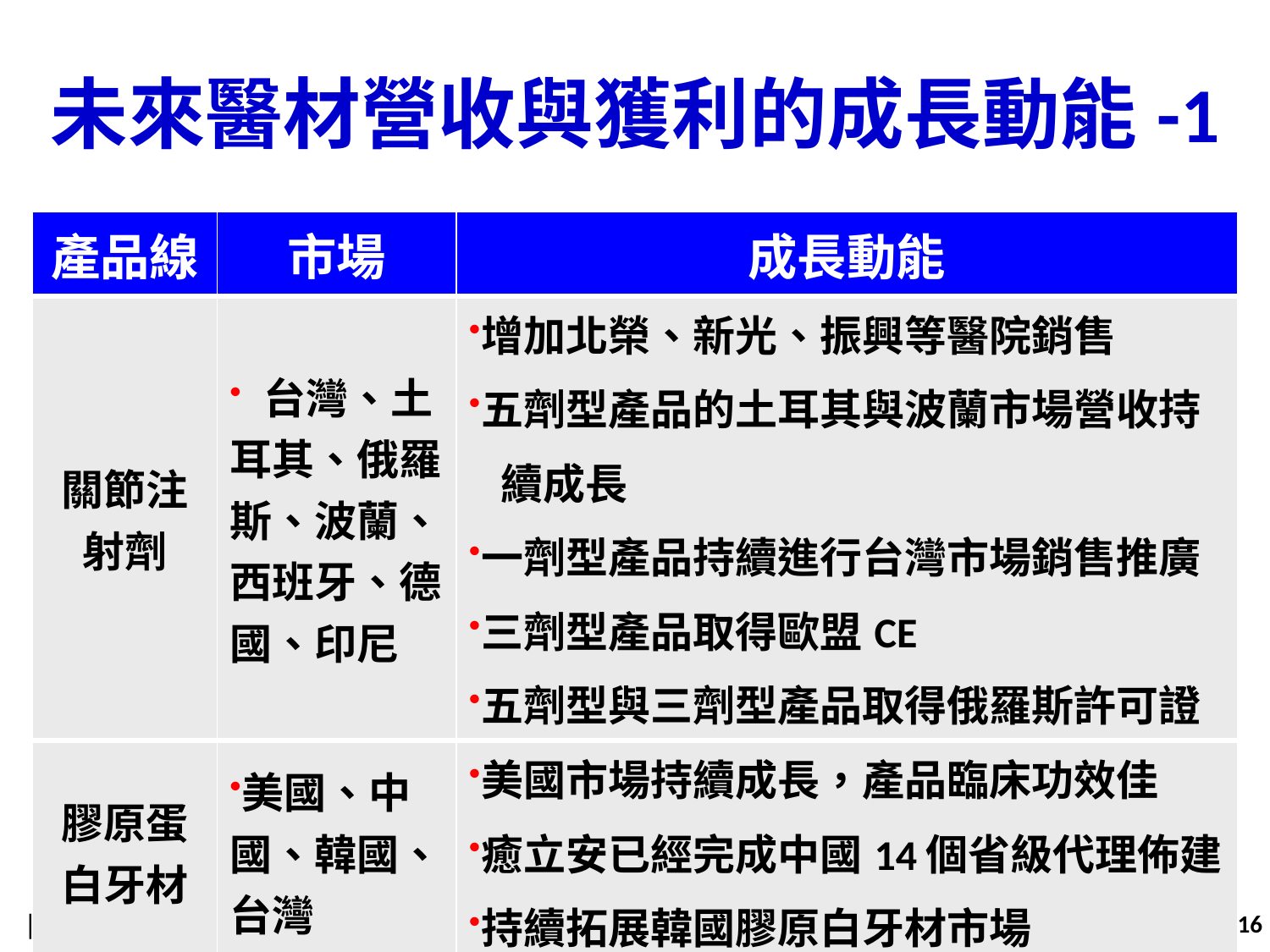

未來醫材營收與獲利的成長動能-1
| 產品線 | 市場 | 成長動能 |
| --- | --- | --- |
| 關節注射劑 | 台灣、土耳其、俄羅斯、波蘭、西班牙、德國、印尼 | 增加北榮、新光、振興等醫院銷售 五劑型產品的土耳其與波蘭市場營收持 續成長 一劑型產品持續進行台灣市場銷售推廣 三劑型產品取得歐盟CE 五劑型與三劑型產品取得俄羅斯許可證 |
| 膠原蛋白牙材 | 美國、中國、韓國、台灣 | 美國市場持續成長，產品臨床功效佳 癒立安已經完成中國14個省級代理佈建 持續拓展韓國膠原白牙材市場 |
16